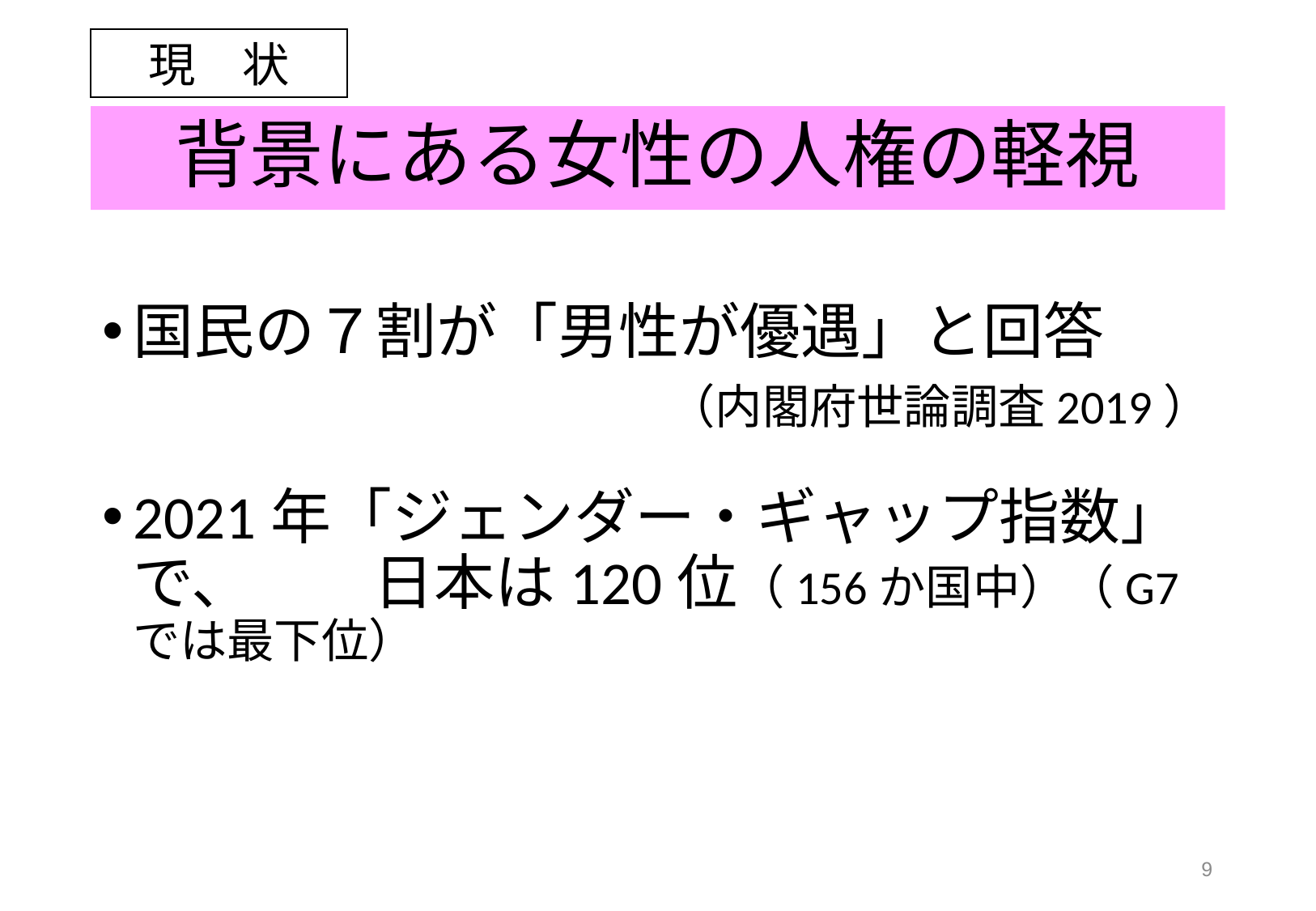

現　状
# 背景にある女性の人権の軽視
国民の７割が「男性が優遇」と回答
　　　　　　　　　　　　（内閣府世論調査2019）

2021年「ジェンダー・ギャップ指数」で、　　日本は120位（156か国中）（G7では最下位）
9